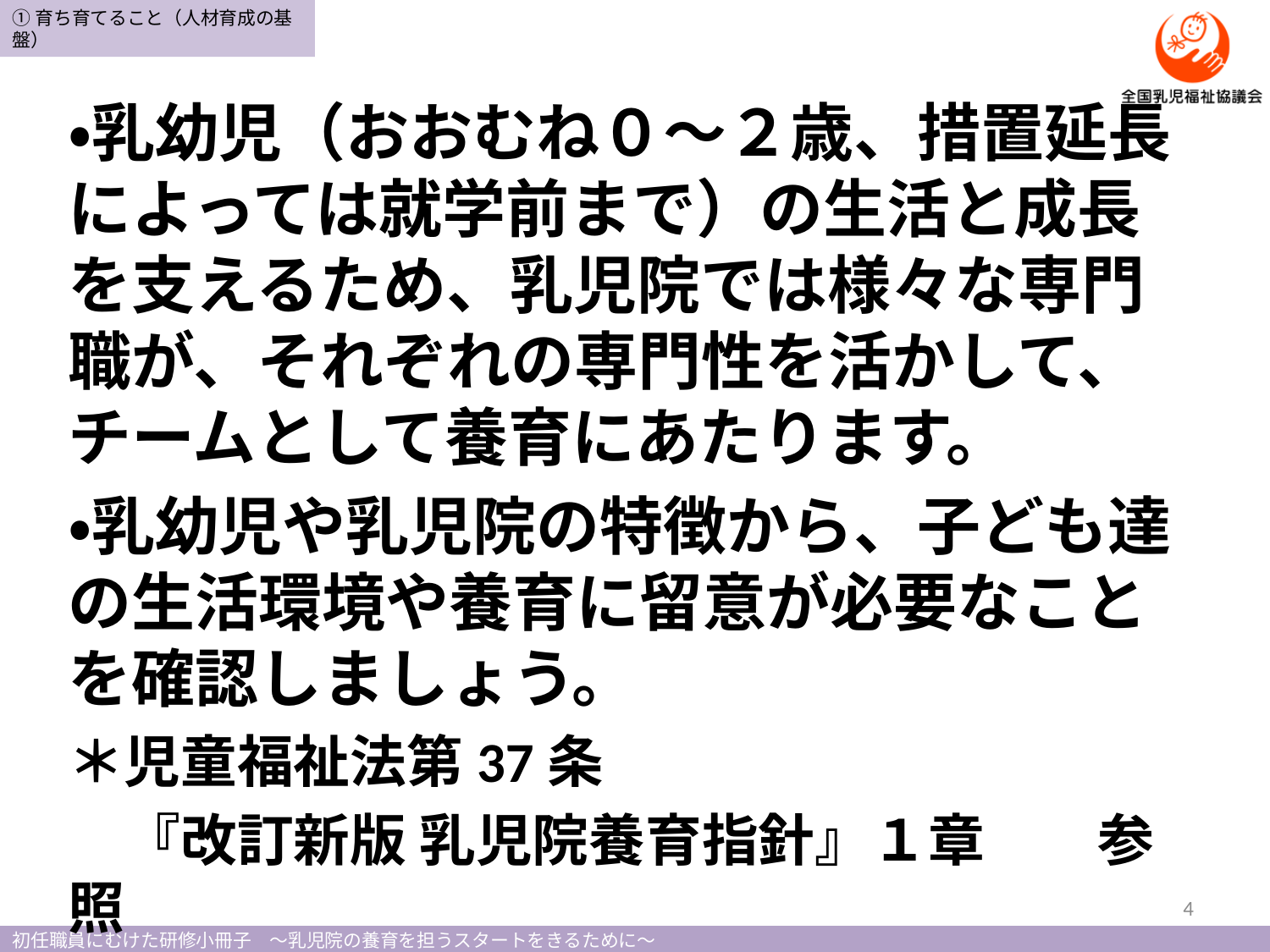

・乳幼児（おおむね０～２歳、措置延長によっては就学前まで）の生活と成長を支えるため、乳児院では様々な専門職が、それぞれの専門性を活かして、チームとして養育にあたります。
・乳幼児や乳児院の特徴から、子ども達の生活環境や養育に留意が必要なことを確認しましょう。
＊児童福祉法第37条
　『改訂新版 乳児院養育指針』１章　　参照
4